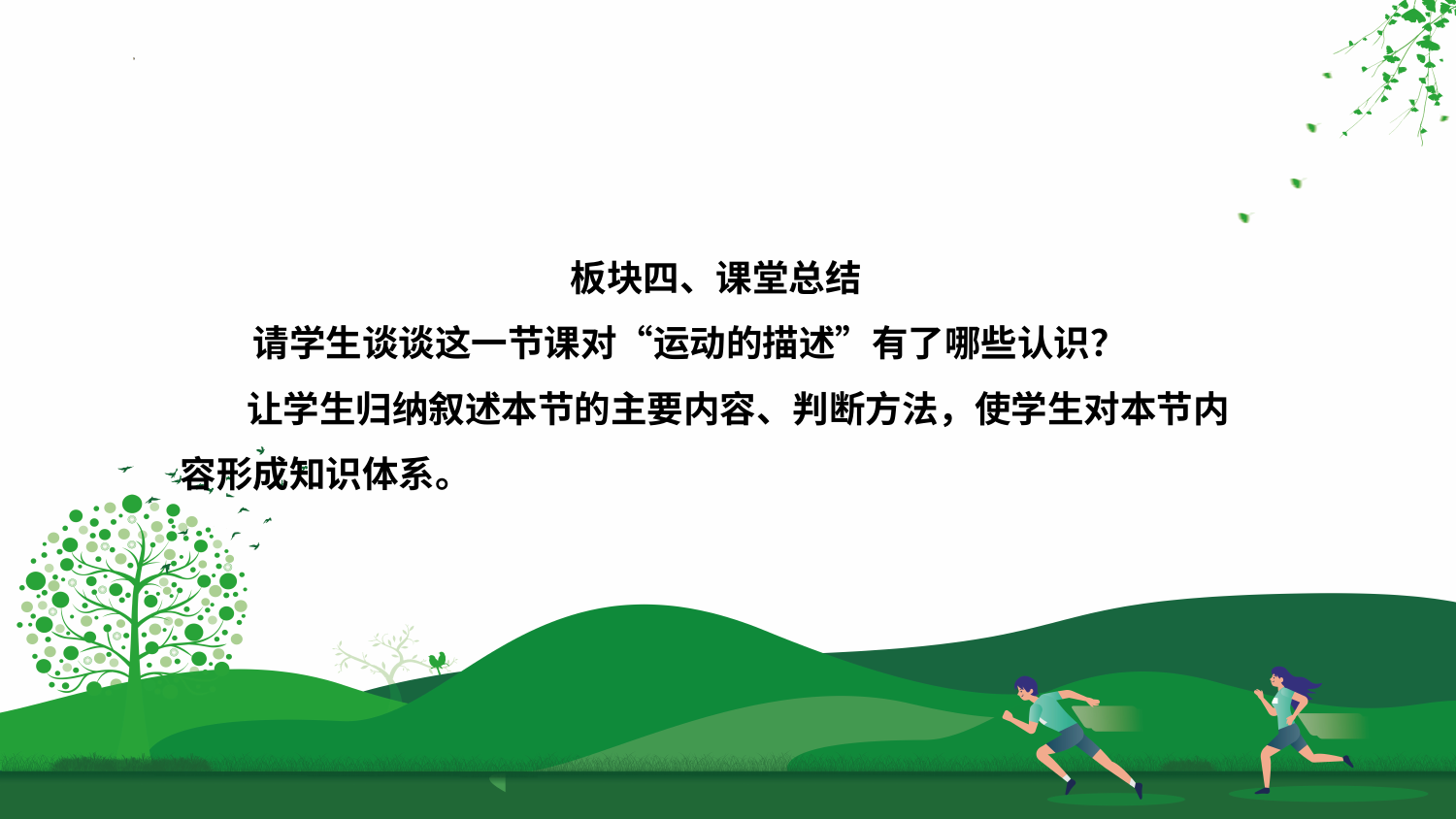

板块四、课堂总结
　　请学生谈谈这一节课对“运动的描述”有了哪些认识？
       让学生归纳叙述本节的主要内容、判断方法，使学生对本节内容形成知识体系。